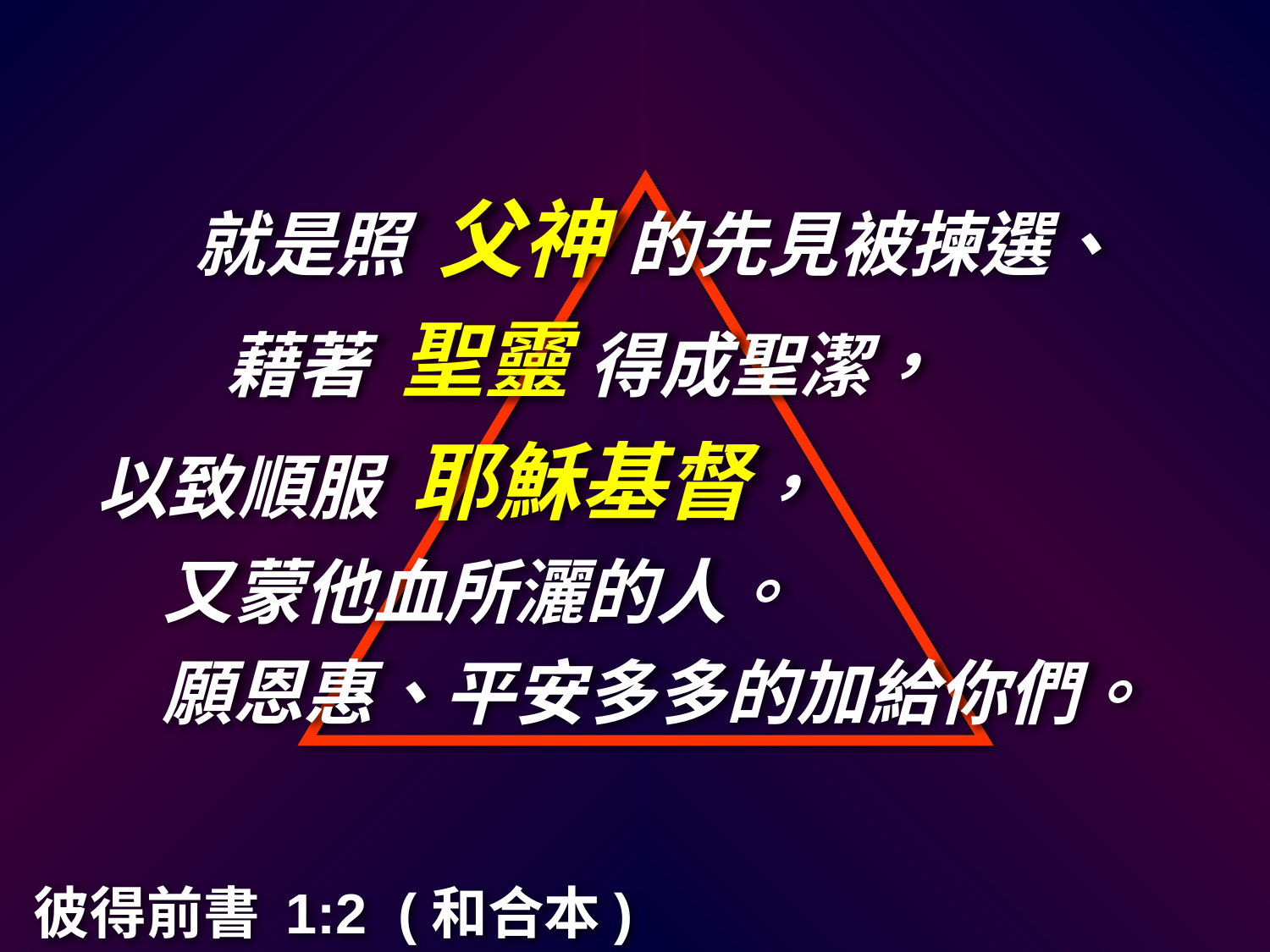

就是照  父神 的先見被揀選、
       藉著  聖靈 得成聖潔，
以致順服  耶穌基督，
   又蒙他血所灑的人。
   願恩惠、平安多多的加給你們。

彼得前書 1:2  (和合本)